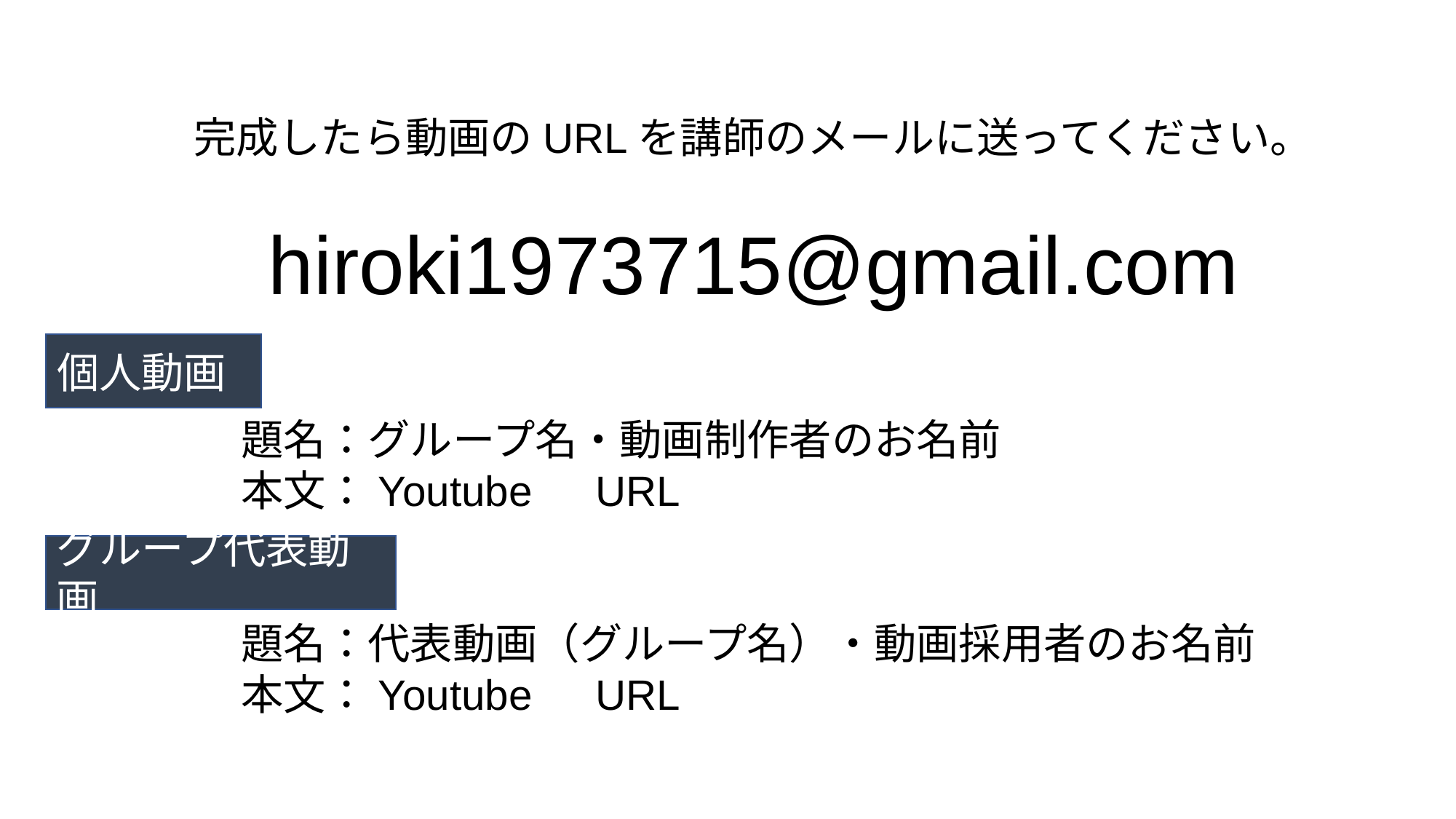

完成したら動画のURLを講師のメールに送ってください。

hiroki1973715@gmail.com

　　題名：グループ名・動画制作者のお名前
　　本文：Youtube　URL

　　題名：代表動画（グループ名）・動画採用者のお名前
　　本文：Youtube　URL

個人動画
グループ代表動画